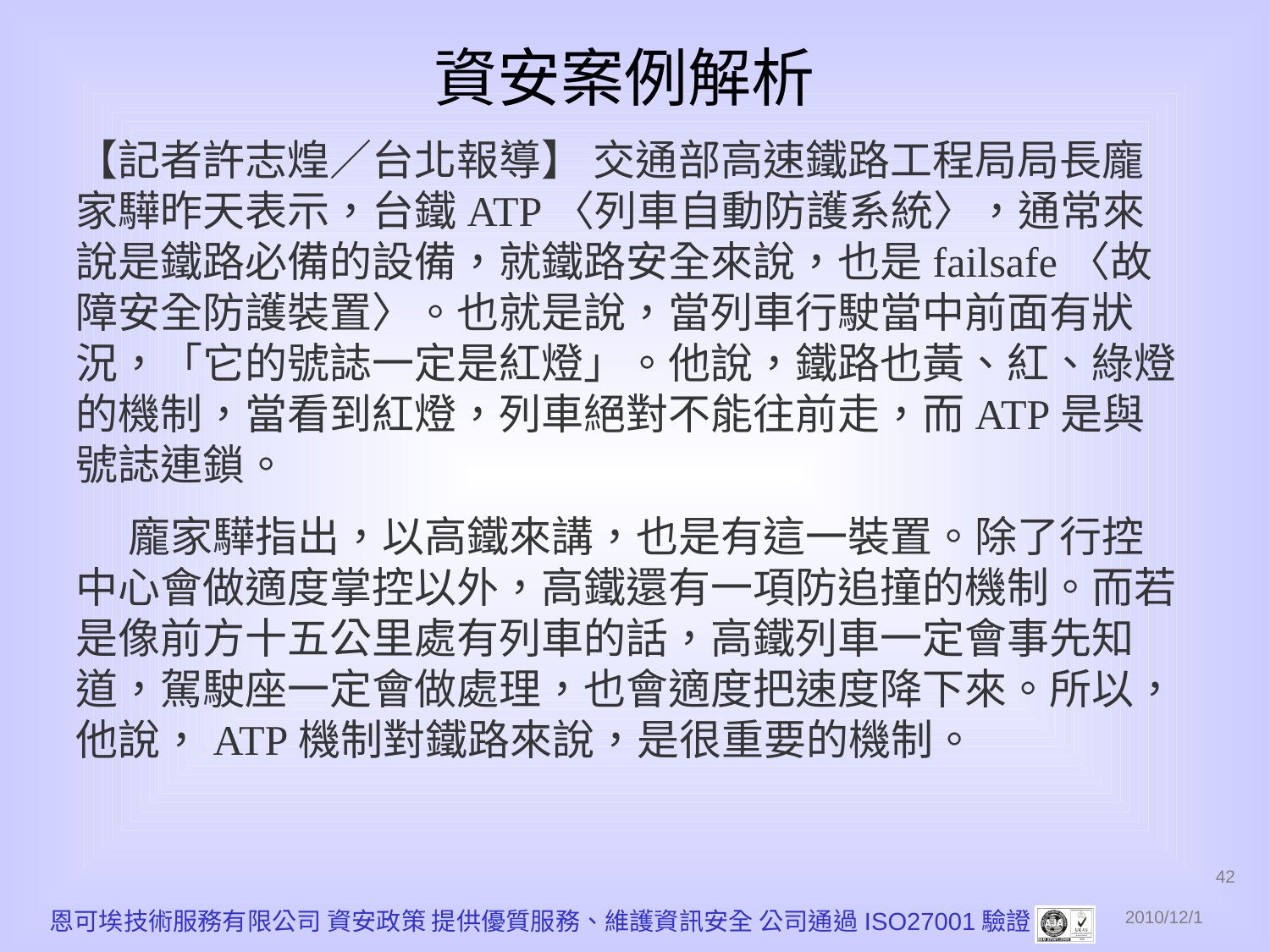

資安案例解析
【記者許志煌／台北報導】 交通部高速鐵路工程局局長龐家驊昨天表示，台鐵ATP〈列車自動防護系統〉，通常來說是鐵路必備的設備，就鐵路安全來說，也是failsafe〈故障安全防護裝置〉。也就是說，當列車行駛當中前面有狀況，「它的號誌一定是紅燈」。他說，鐵路也黃、紅、綠燈的機制，當看到紅燈，列車絕對不能往前走，而ATP是與號誌連鎖。
　 龐家驊指出，以高鐵來講，也是有這一裝置。除了行控中心會做適度掌控以外，高鐵還有一項防追撞的機制。而若是像前方十五公里處有列車的話，高鐵列車一定會事先知道，駕駛座一定會做處理，也會適度把速度降下來。所以，他說，ATP機制對鐵路來說，是很重要的機制。

42
恩可埃技術服務有限公司 資安政策 提供優質服務、維護資訊安全 公司通過ISO27001驗證
2010/12/1